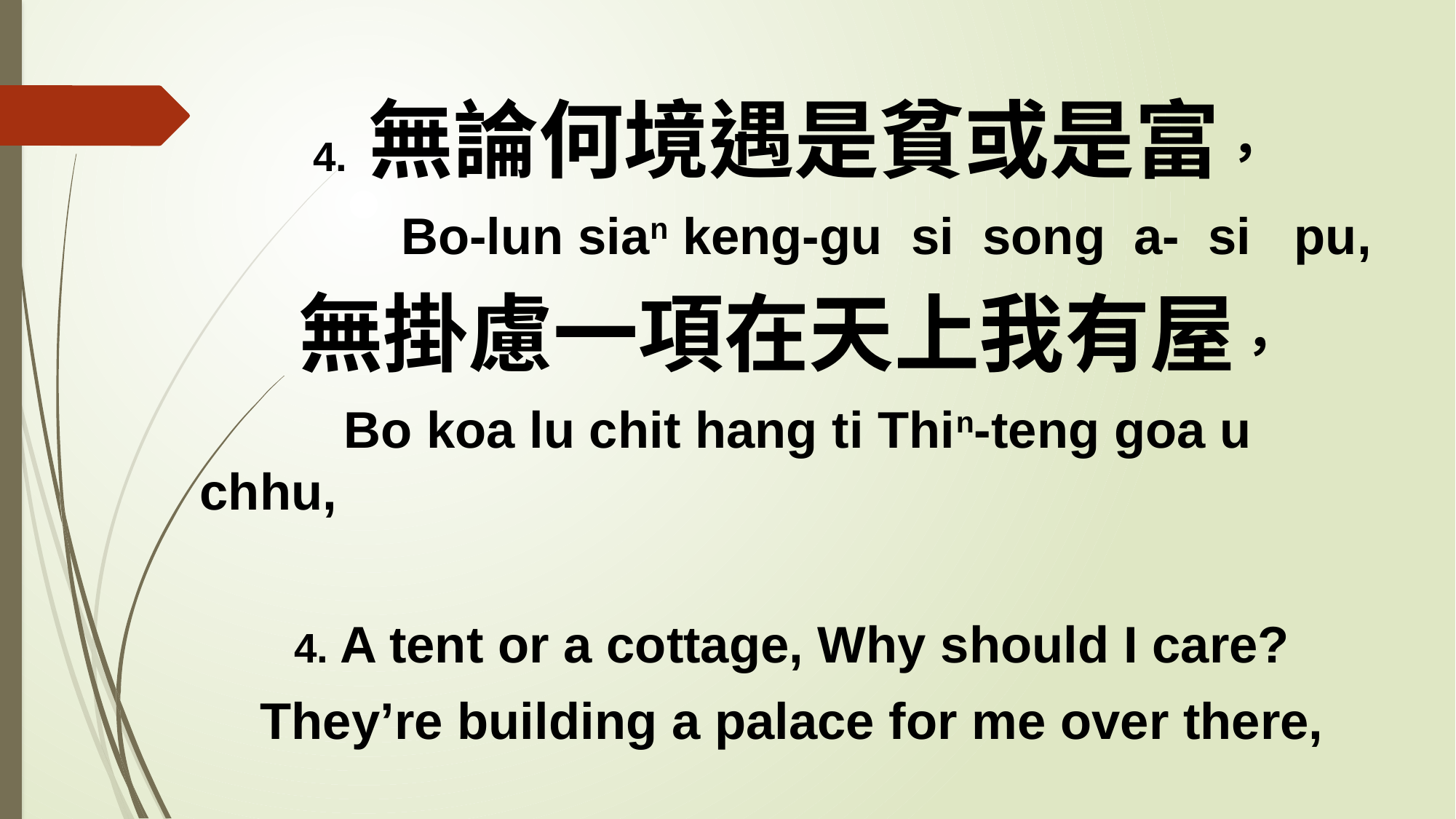

4. 無論何境遇是貧或是富，
              Bo-lun sian keng-gu  si  song  a-  si   pu,
無掛慮一項在天上我有屋，
          Bo koa lu chit hang ti Thin-teng goa u chhu,

4. A tent or a cottage, Why should I care?
They’re building a palace for me over there,